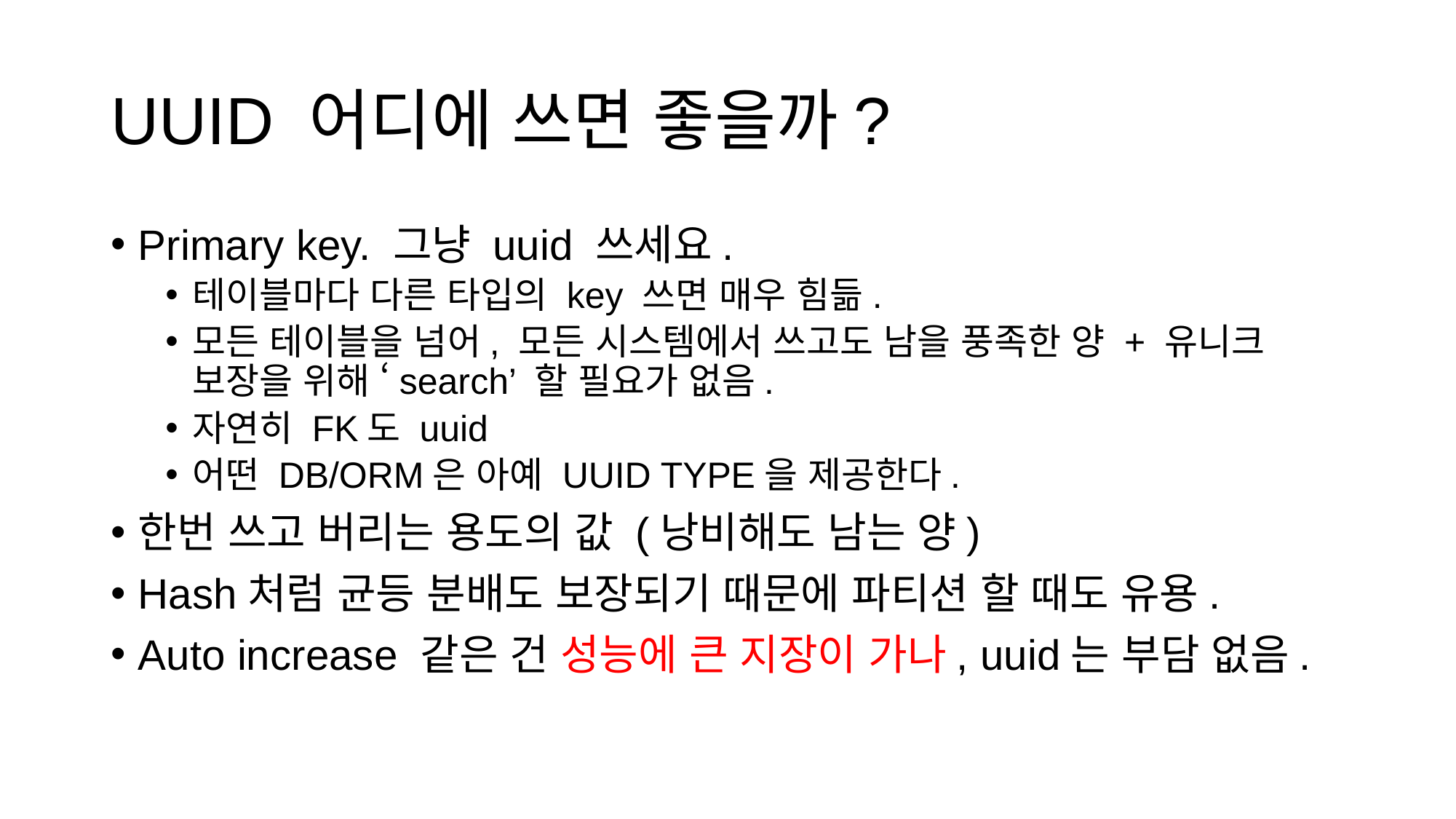

# UUID 어디에 쓰면 좋을까?
Primary key. 그냥 uuid 쓰세요.
테이블마다 다른 타입의 key 쓰면 매우 힘듦.
모든 테이블을 넘어, 모든 시스템에서 쓰고도 남을 풍족한 양 + 유니크 보장을 위해 ‘search’ 할 필요가 없음.
자연히 FK도 uuid
어떤 DB/ORM은 아예 UUID TYPE을 제공한다.
한번 쓰고 버리는 용도의 값 (낭비해도 남는 양)
Hash처럼 균등 분배도 보장되기 때문에 파티션 할 때도 유용.
Auto increase 같은 건 성능에 큰 지장이 가나, uuid는 부담 없음.